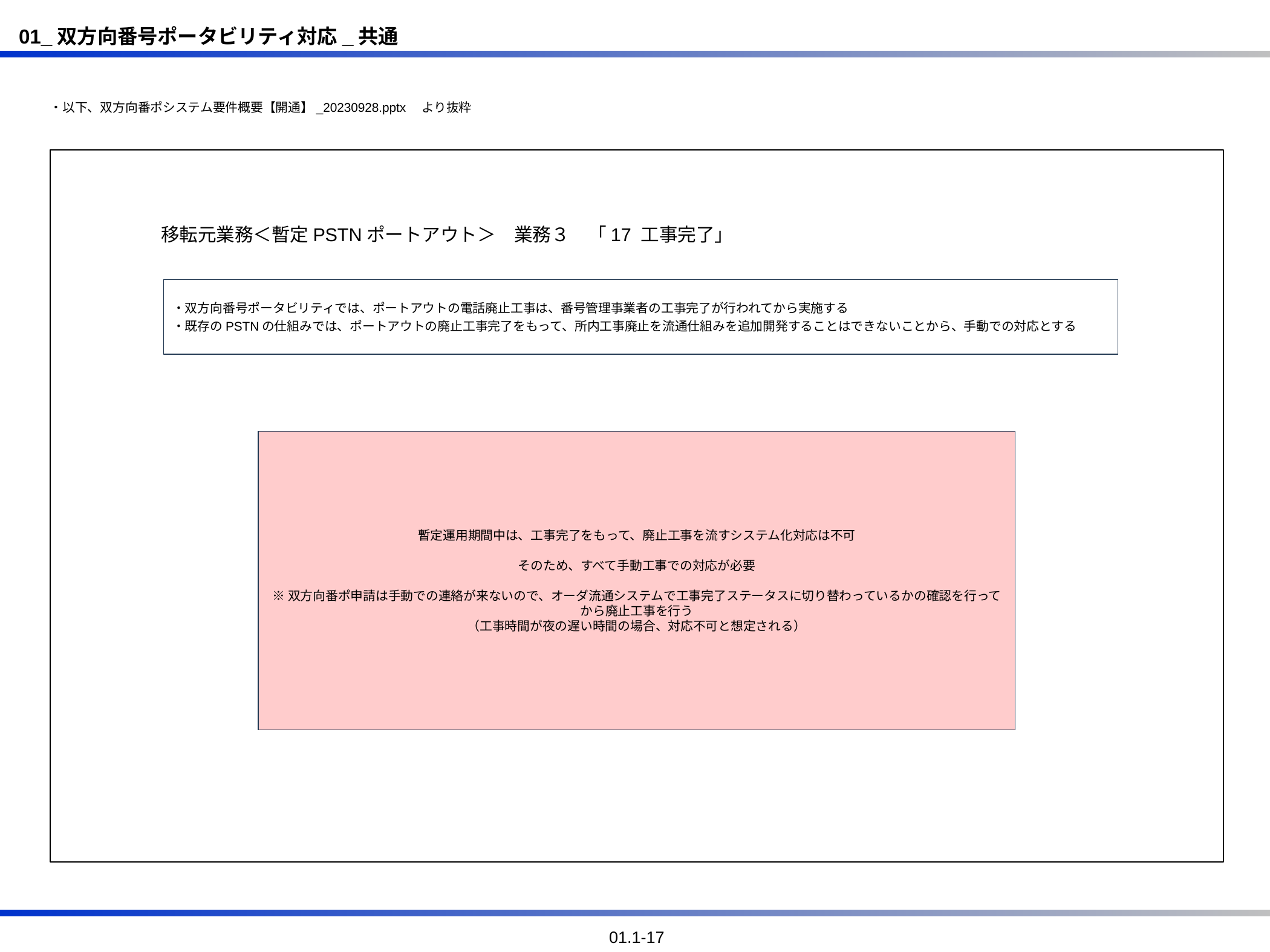

・以下、双方向番ポシステム要件概要【開通】_20230928.pptx　より抜粋

移転元業務＜暫定PSTNポートアウト＞　業務３　「17 工事完了」
・双方向番号ポータビリティでは、ポートアウトの電話廃止工事は、番号管理事業者の工事完了が行われてから実施する
・既存のPSTNの仕組みでは、ポートアウトの廃止工事完了をもって、所内工事廃止を流通仕組みを追加開発することはできないことから、手動での対応とする
暫定運用期間中は、工事完了をもって、廃止工事を流すシステム化対応は不可

そのため、すべて手動工事での対応が必要

※双方向番ポ申請は手動での連絡が来ないので、オーダ流通システムで工事完了ステータスに切り替わっているかの確認を行ってから廃止工事を行う
（工事時間が夜の遅い時間の場合、対応不可と想定される）
01.1-17